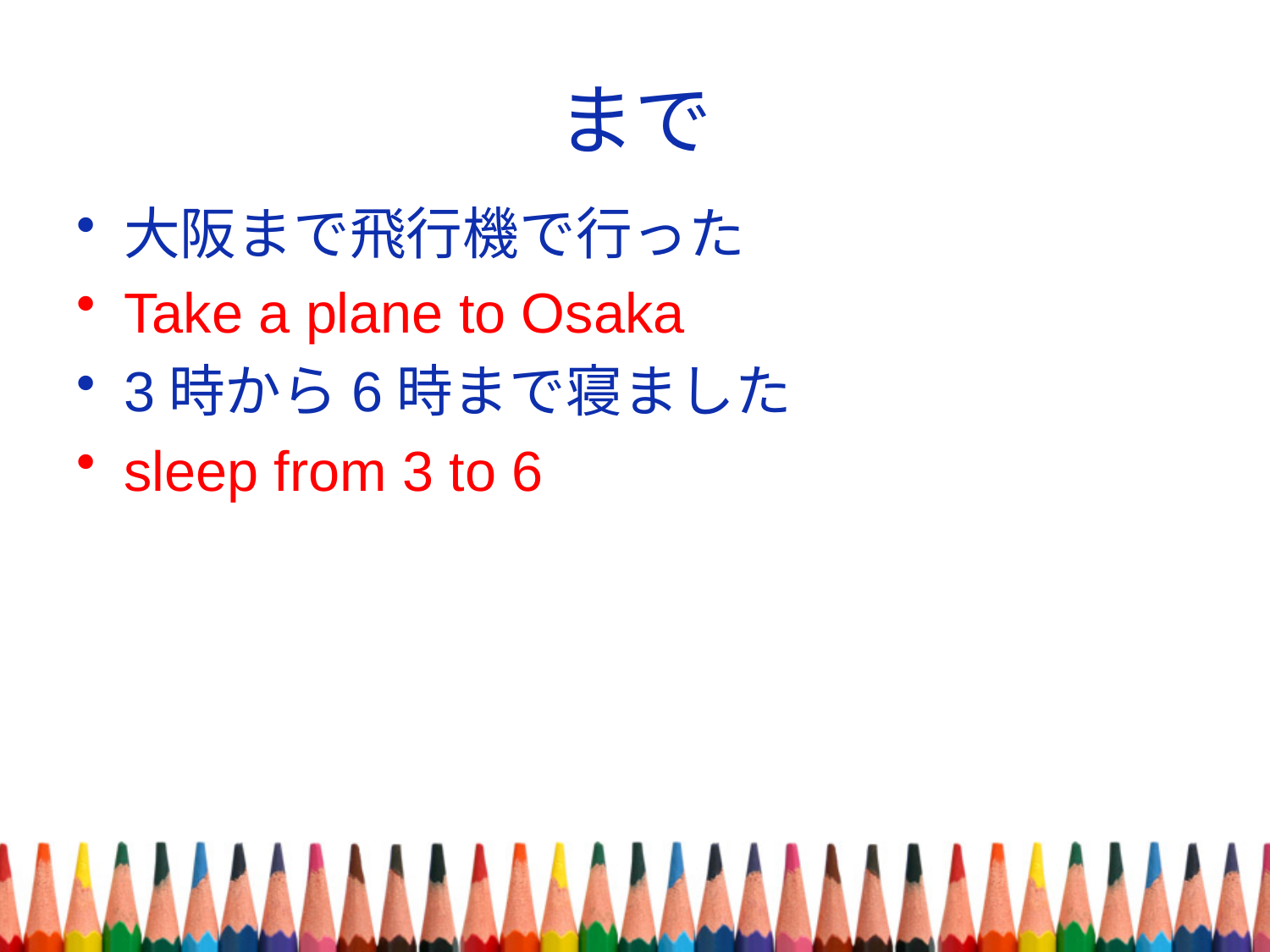

# まで
大阪まで飛行機で行った
Take a plane to Osaka
3時から6時まで寝ました
sleep from 3 to 6